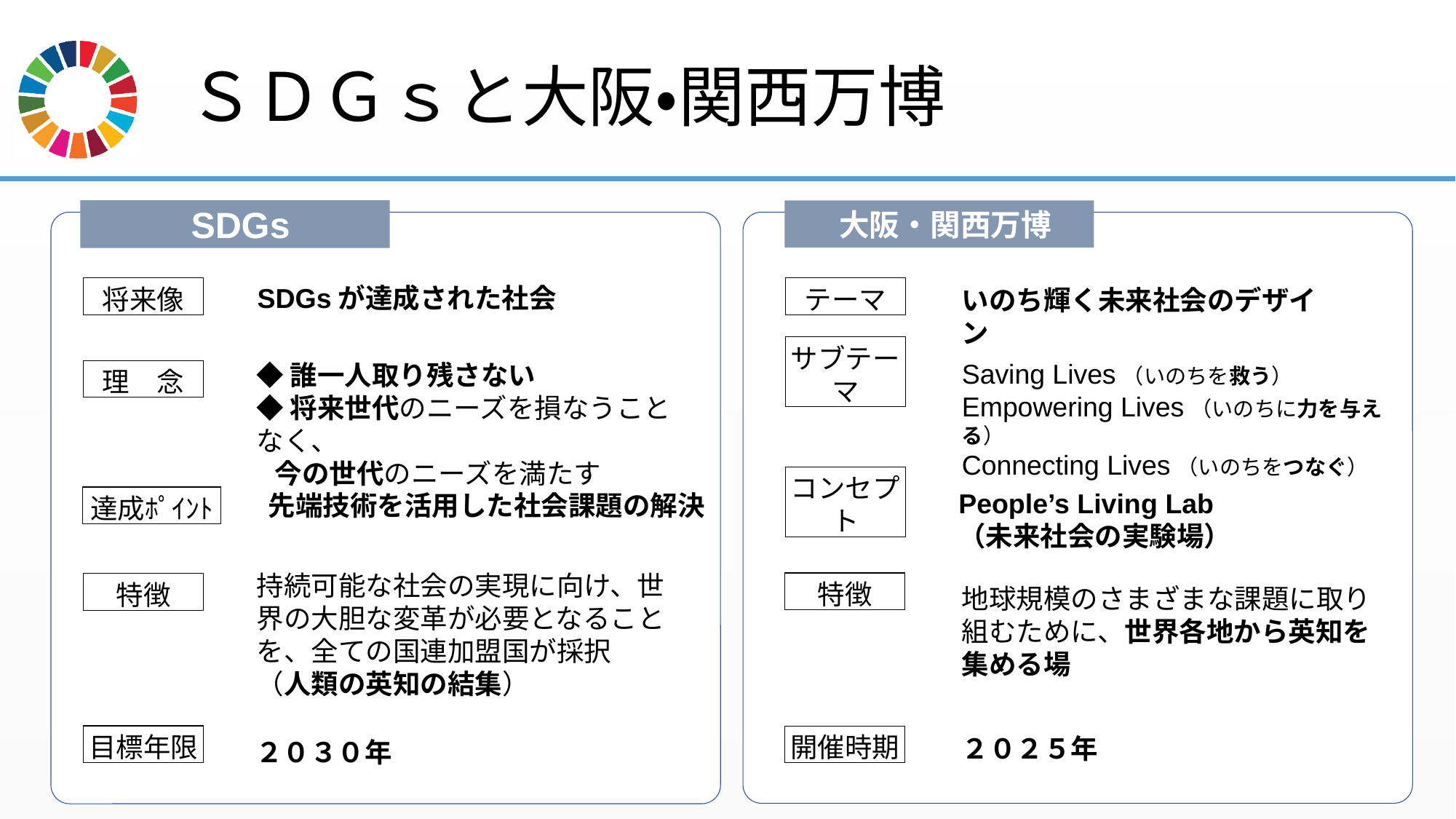

# ＳＤＧｓと大阪・関西万博
SDGs
 大阪・関西万博

SDGsが達成された社会
将来像
テーマ
いのち輝く未来社会のデザイン
Saving Lives（いのちを救う）
Empowering Lives（いのちに力を与える）
Connecting Lives（いのちをつなぐ）
◆誰一人取り残さない
◆将来世代のニーズを損なうことなく、
   今の世代のニーズを満たす
サブテーマ
理　念
People’s Living Lab
（未来社会の実験場）
先端技術を活用した社会課題の解決
コンセプト
達成ﾎﾟｲﾝﾄ
持続可能な社会の実現に向け、世界の大胆な変革が必要となることを、全ての国連加盟国が採択
（人類の英知の結集）
特徴
特徴
地球規模のさまざまな課題に取り組むために、世界各地から英知を集める場
目標年限
開催時期
２０２５年
２０３０年